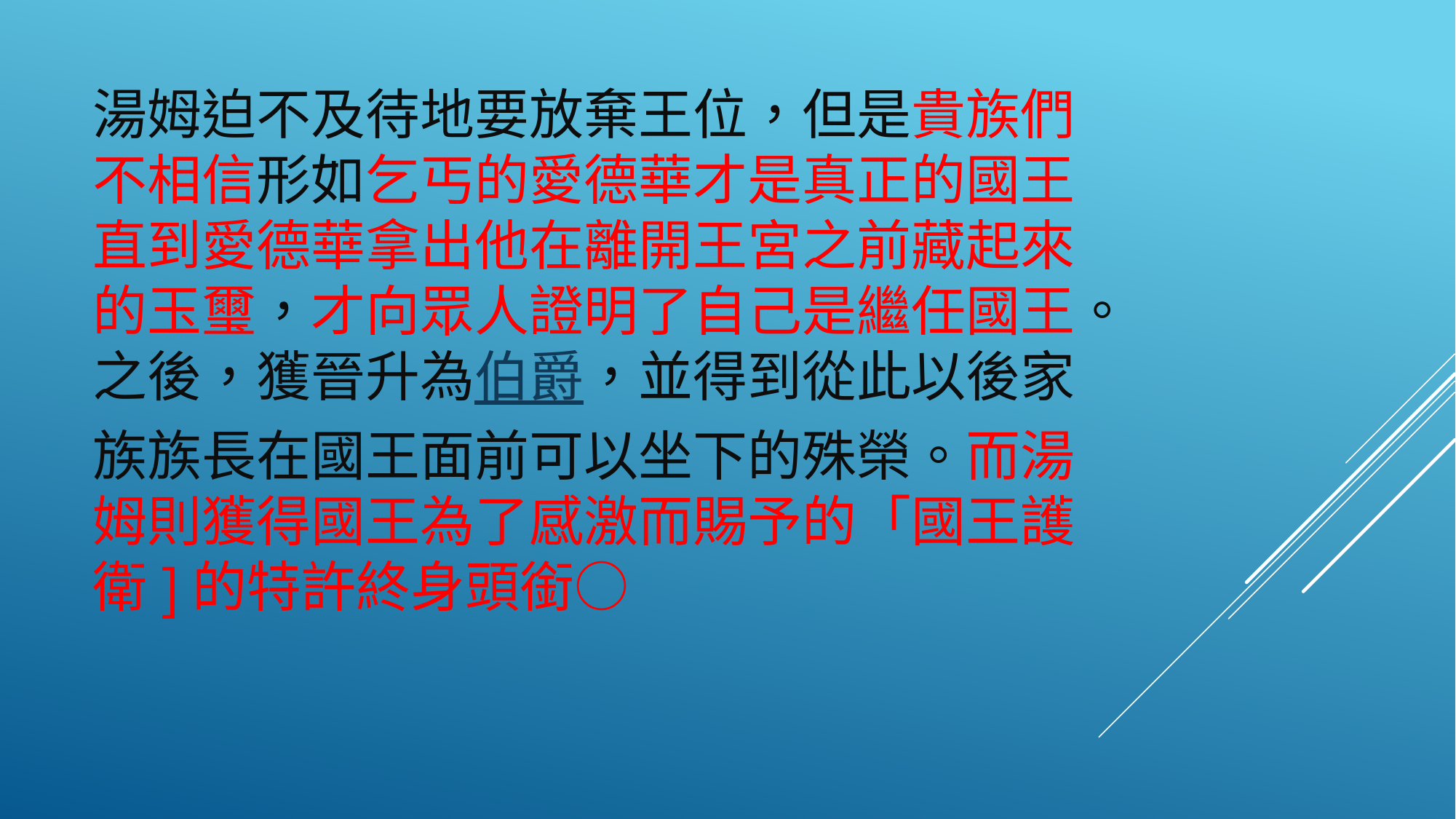

湯姆迫不及待地要放棄王位，但是貴族們不相信形如乞丐的愛德華才是真正的國王直到愛德華拿出他在離開王宮之前藏起來的玉璽，才向眾人證明了自己是繼任國王。之後，獲晉升為伯爵，並得到從此以後家族族長在國王面前可以坐下的殊榮。而湯姆則獲得國王為了感激而賜予的「國王護衛]的特許終身頭銜○

#